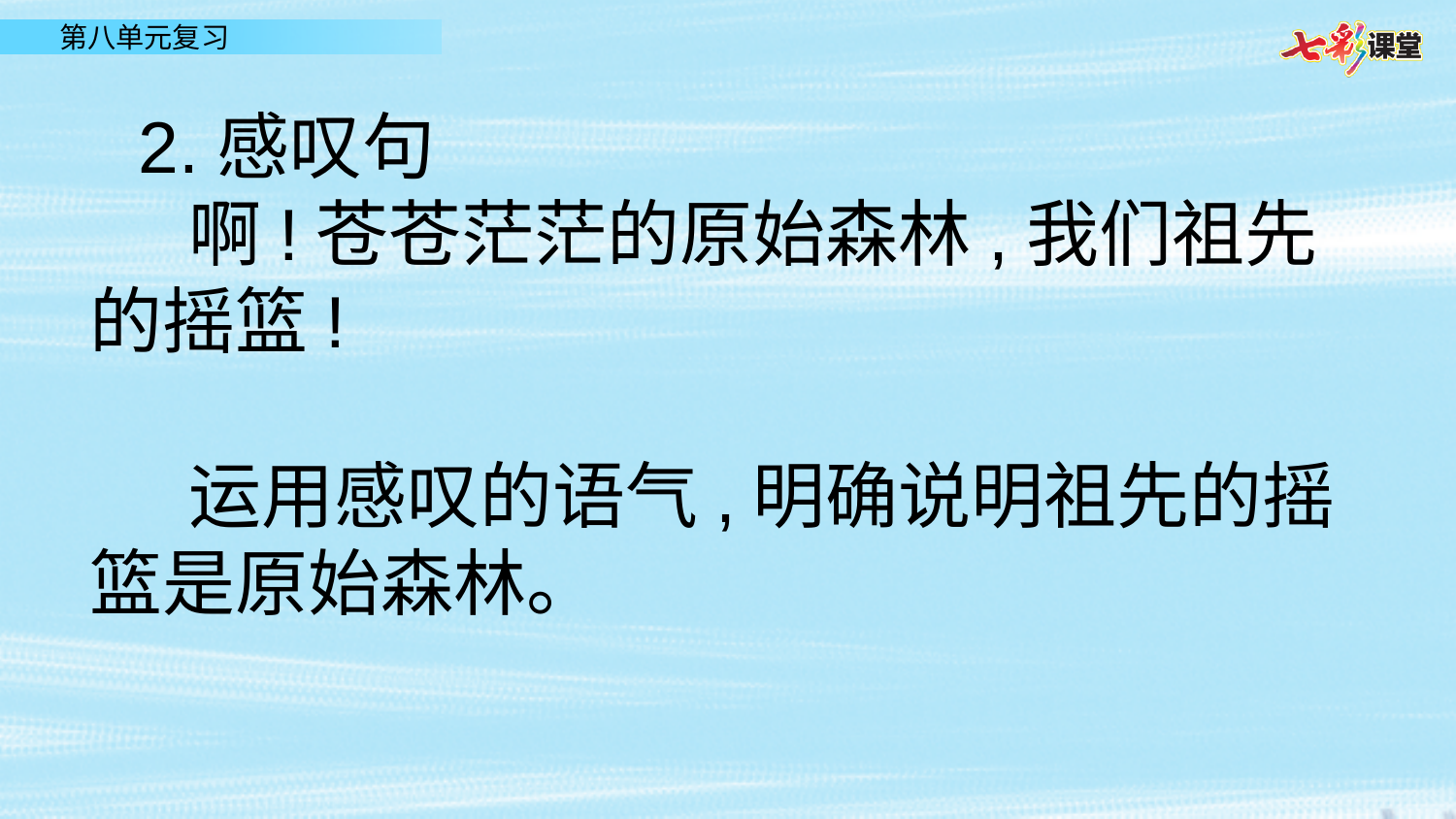

2.感叹句
  啊!苍苍茫茫的原始森林,我们祖先的摇篮!

  运用感叹的语气,明确说明祖先的摇篮是原始森林。